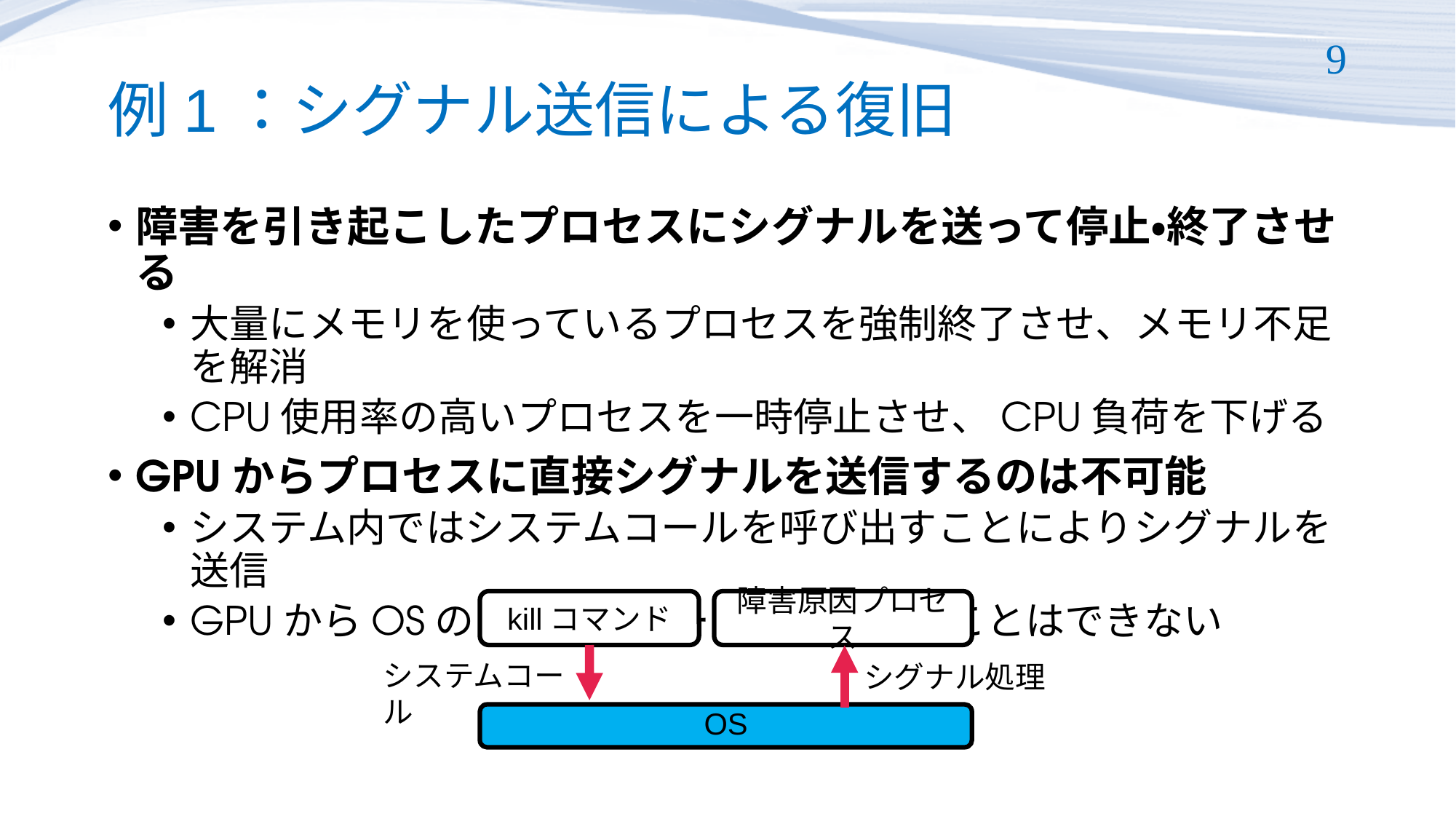

# 例1：シグナル送信による復旧
9
障害を引き起こしたプロセスにシグナルを送って停止・終了させる
大量にメモリを使っているプロセスを強制終了させ、メモリ不足を解消
CPU使用率の高いプロセスを一時停止させ、CPU負荷を下げる
GPUからプロセスに直接シグナルを送信するのは不可能
システム内ではシステムコールを呼び出すことによりシグナルを送信
GPUからOSのシステムコールを呼び出すことはできない

killコマンド
障害原因プロセス
システムコール
シグナル処理
OS